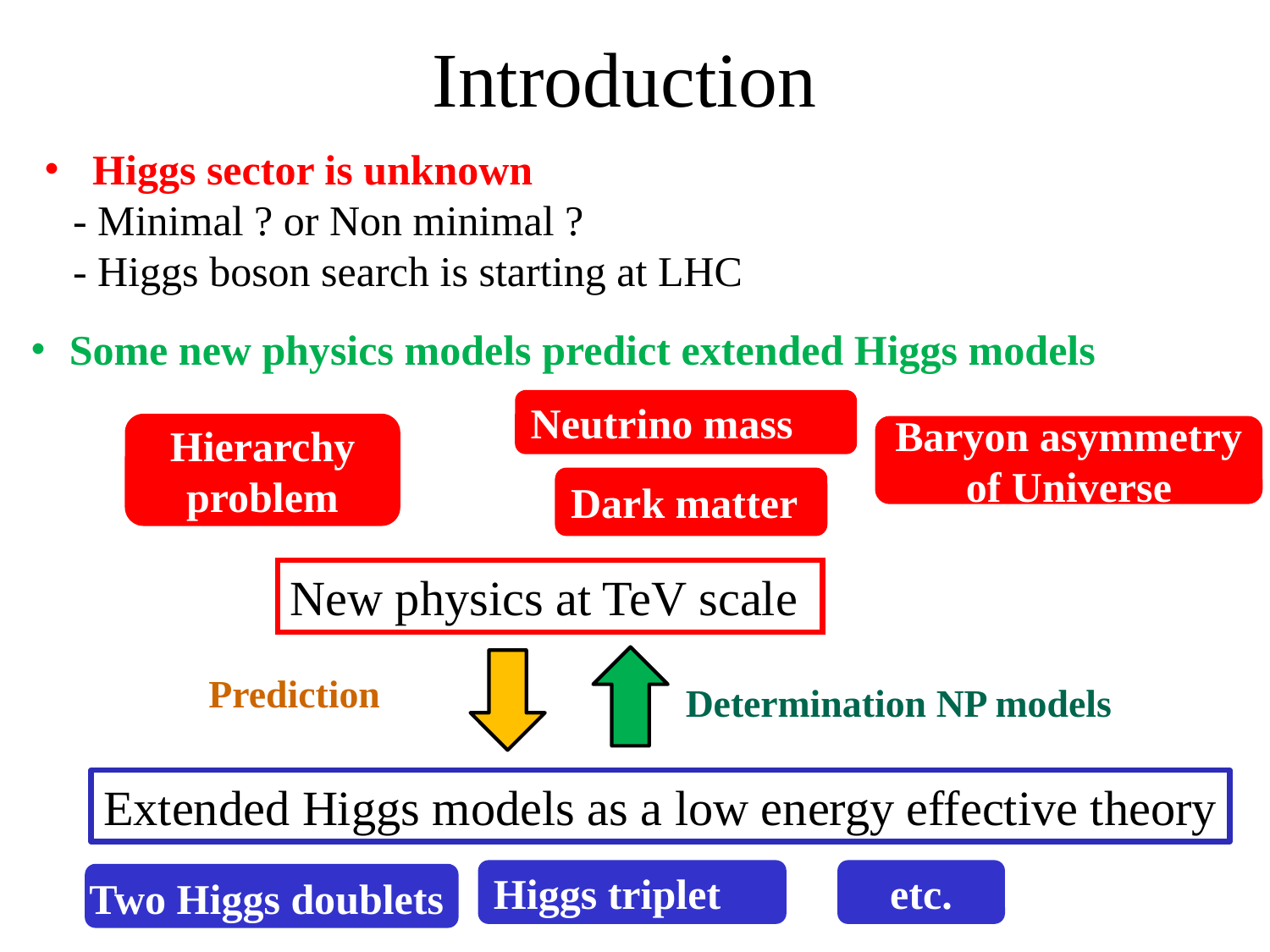

# Introduction
・ Higgs sector is unknown
    - Minimal ? or Non minimal ?
    - Higgs boson search is starting at LHC
・Some new physics models predict extended Higgs models
Neutrino mass
Hierarchy problem
Baryon asymmetry
of Universe
Dark matter
New physics at TeV scale

Determination NP models

Prediction
Extended Higgs models as a low energy effective theory
Higgs triplet
etc.

Two Higgs doublets